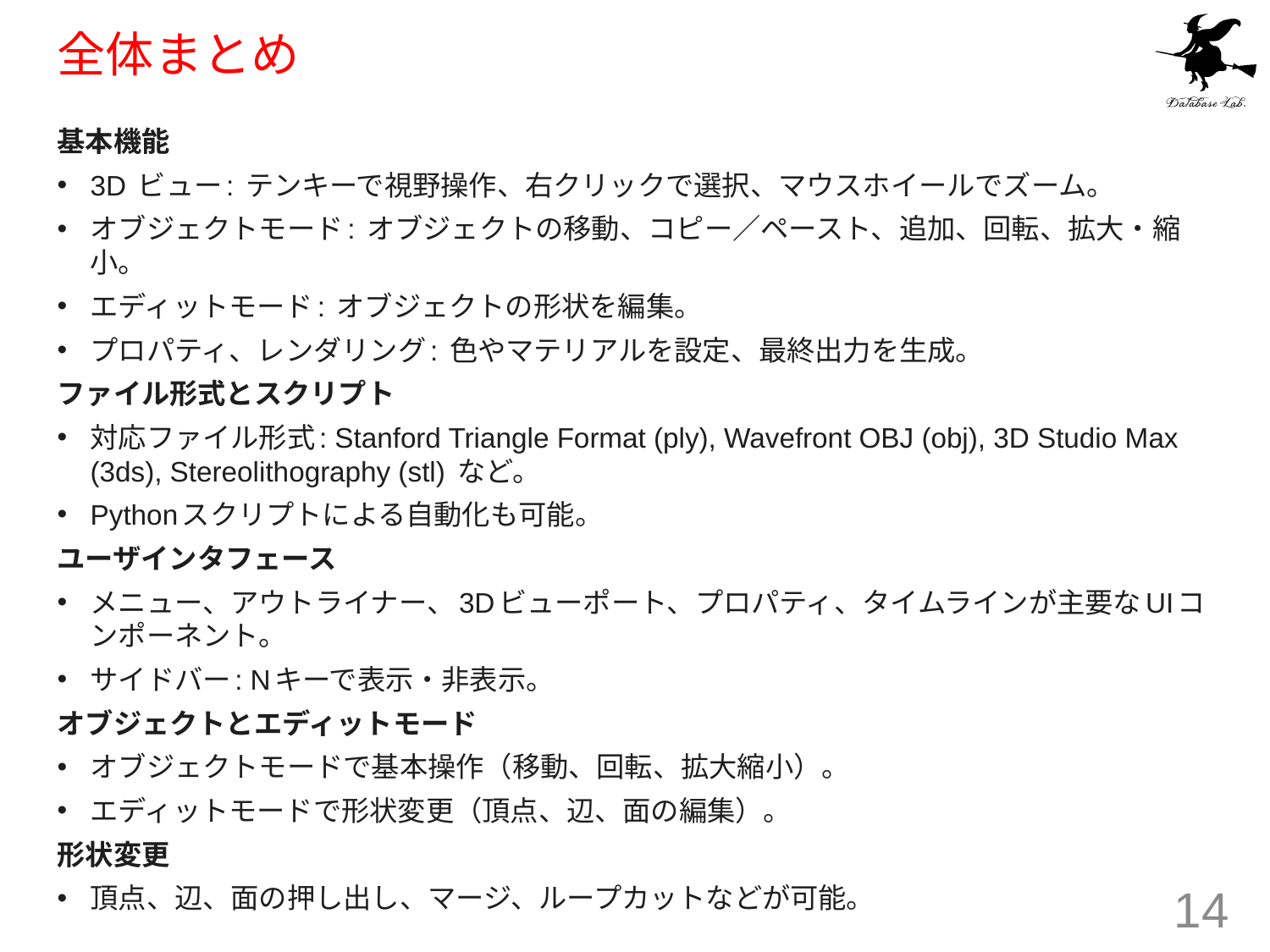

# 全体まとめ
基本機能
3D ビュー: テンキーで視野操作、右クリックで選択、マウスホイールでズーム。
オブジェクトモード: オブジェクトの移動、コピー／ペースト、追加、回転、拡大・縮小。
エディットモード: オブジェクトの形状を編集。
プロパティ、レンダリング: 色やマテリアルを設定、最終出力を生成。
ファイル形式とスクリプト
対応ファイル形式: Stanford Triangle Format (ply), Wavefront OBJ (obj), 3D Studio Max (3ds), Stereolithography (stl) など。
Pythonスクリプトによる自動化も可能。
ユーザインタフェース
メニュー、アウトライナー、3Dビューポート、プロパティ、タイムラインが主要なUIコンポーネント。
サイドバー: Nキーで表示・非表示。
オブジェクトとエディットモード
オブジェクトモードで基本操作（移動、回転、拡大縮小）。
エディットモードで形状変更（頂点、辺、面の編集）。
形状変更
頂点、辺、面の押し出し、マージ、ループカットなどが可能。

14